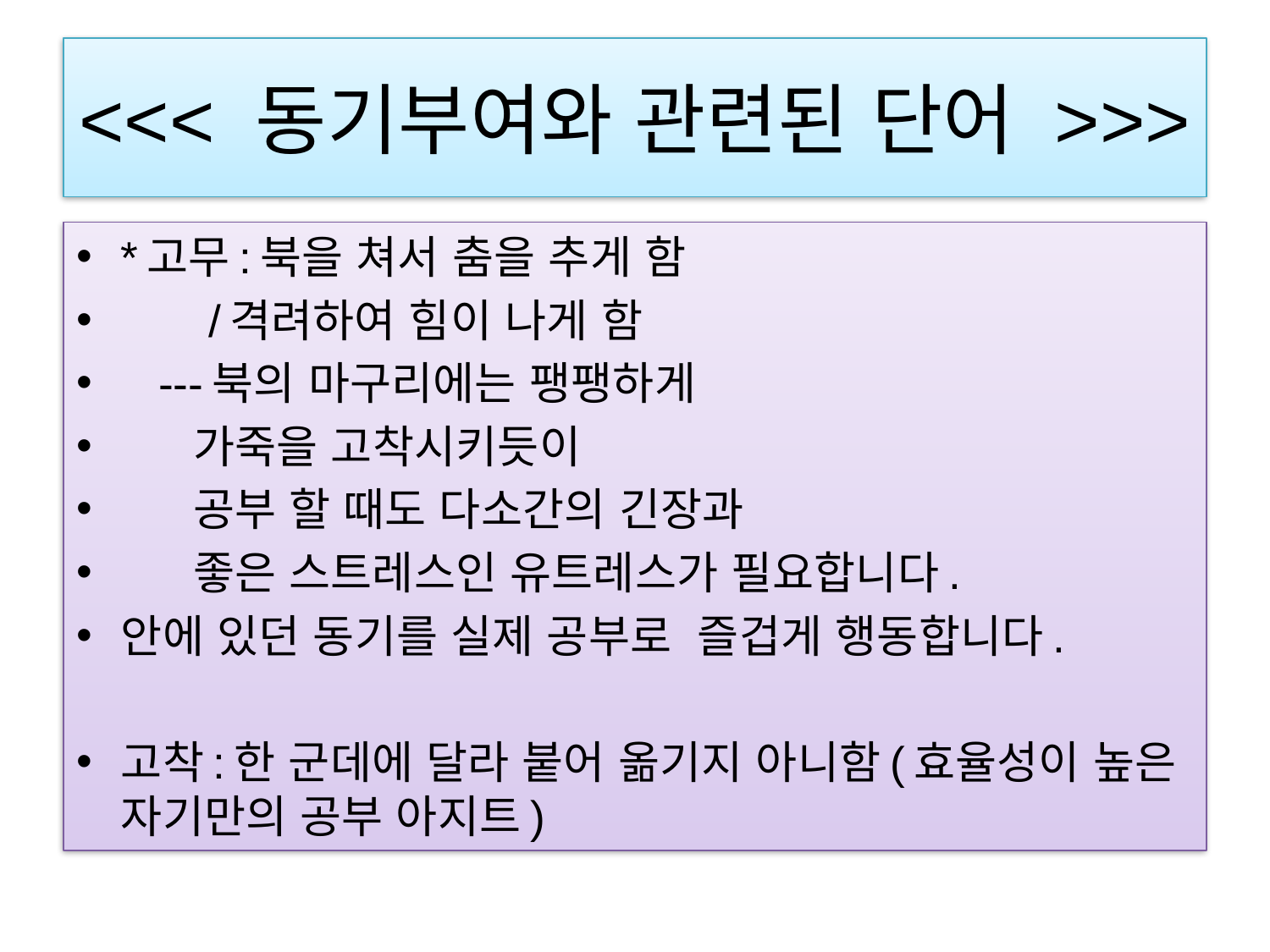

# <<< 동기부여와 관련된 단어 >>>
*고무:북을 쳐서 춤을 추게 함
       /격려하여 힘이 나게 함
   ---북의 마구리에는 팽팽하게
     가죽을 고착시키듯이
     공부 할 때도 다소간의 긴장과
     좋은 스트레스인 유트레스가 필요합니다.
안에 있던 동기를 실제 공부로  즐겁게 행동합니다.

고착:한 군데에 달라 붙어 옮기지 아니함(효율성이 높은 자기만의 공부 아지트)